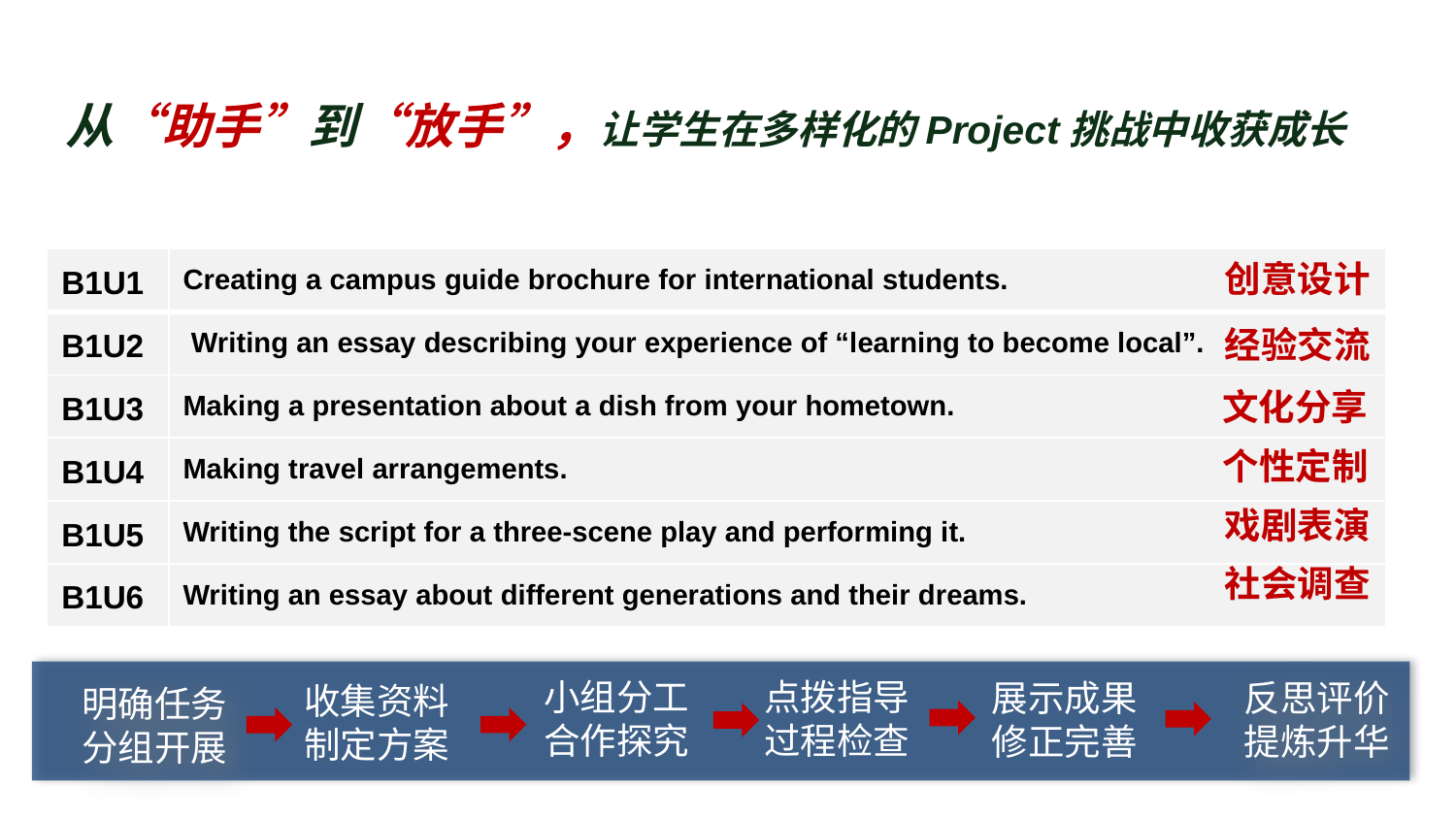

从“助手”到“放手”，让学生在多样化的Project挑战中收获成长
| B1U1 | Creating a campus guide brochure for international students. |
| --- | --- |
| B1U2 | Writing an essay describing your experience of “learning to become local”. |
| B1U3 | Making a presentation about a dish from your hometown. |
| B1U4 | Making travel arrangements. |
| B1U5 | Writing the script for a three-scene play and performing it. |
| B1U6 | Writing an essay about different generations and their dreams. |
创意设计
经验交流
文化分享
个性定制
戏剧表演
社会调查
小组分工
合作探究
点拨指导过程检查
展示成果修正完善
反思评价
提炼升华
收集资料
制定方案

明确任务
分组开展